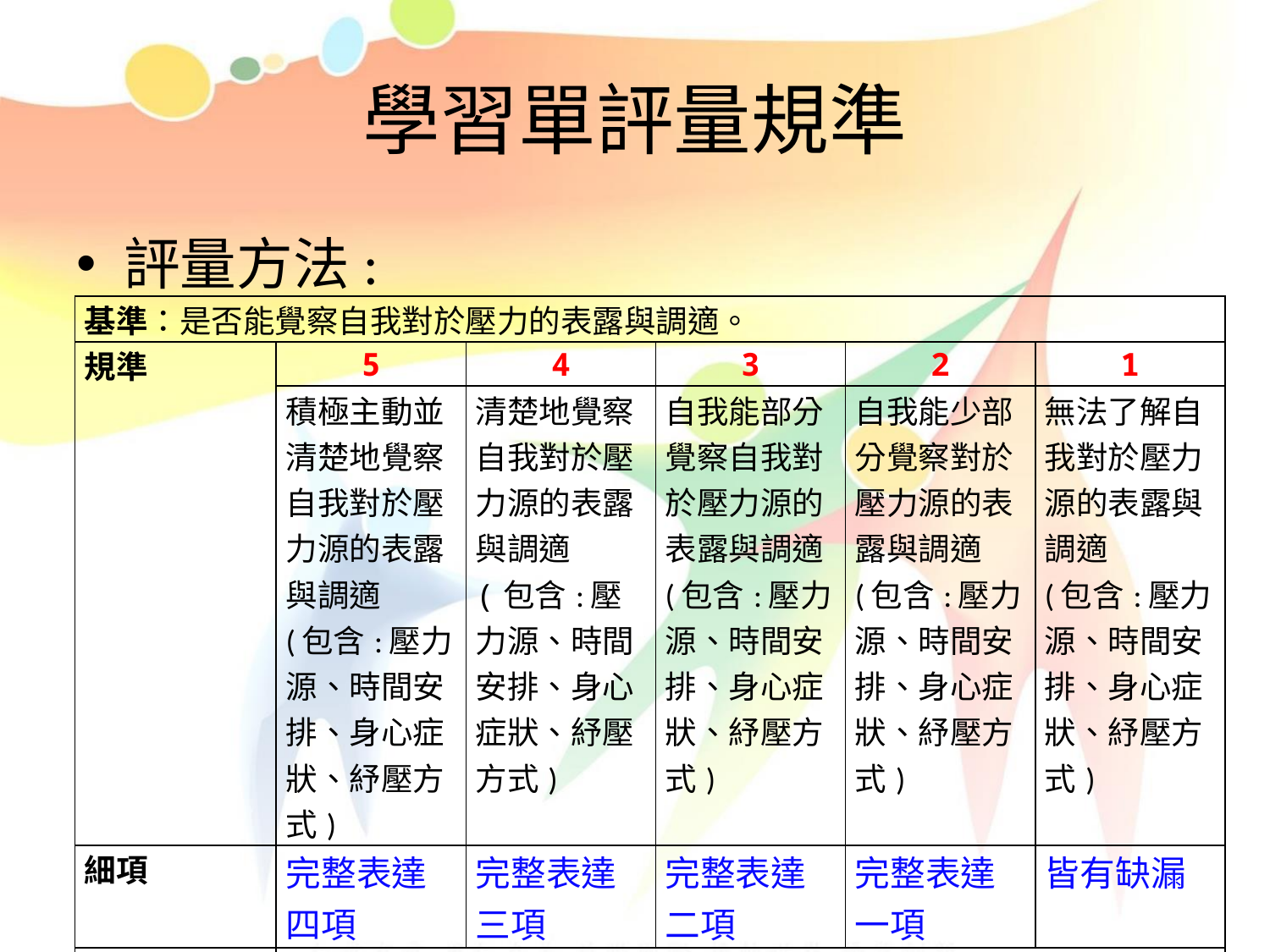

# 學習單評量規準
評量方法:

| 基準：是否能覺察自我對於壓力的表露與調適。 |  |  |  |  |  |
| --- | --- | --- | --- | --- | --- |
| 規準 | 5 | 4 | 3 | 2 | 1 |
|  | 積極主動並清楚地覺察自我對於壓力源的表露與調適 (包含:壓力源、時間安排、身心症狀、紓壓方式) | 清楚地覺察自我對於壓力源的表露與調適 (包含:壓力源、時間安排、身心症狀、紓壓方式) | 自我能部分覺察自我對於壓力源的表露與調適 (包含:壓力源、時間安排、身心症狀、紓壓方式) | 自我能少部分覺察對於壓力源的表露與調適 (包含:壓力源、時間安排、身心症狀、紓壓方式) | 無法了解自我對於壓力源的表露與調適 (包含:壓力源、時間安排、身心症狀、紓壓方式) |
| 細項 | 完整表達四項 | 完整表達三項 | 完整表達二項 | 完整表達一項 | 皆有缺漏 |
| 評量方式 | 壓力學習單 |  |  |  |  |